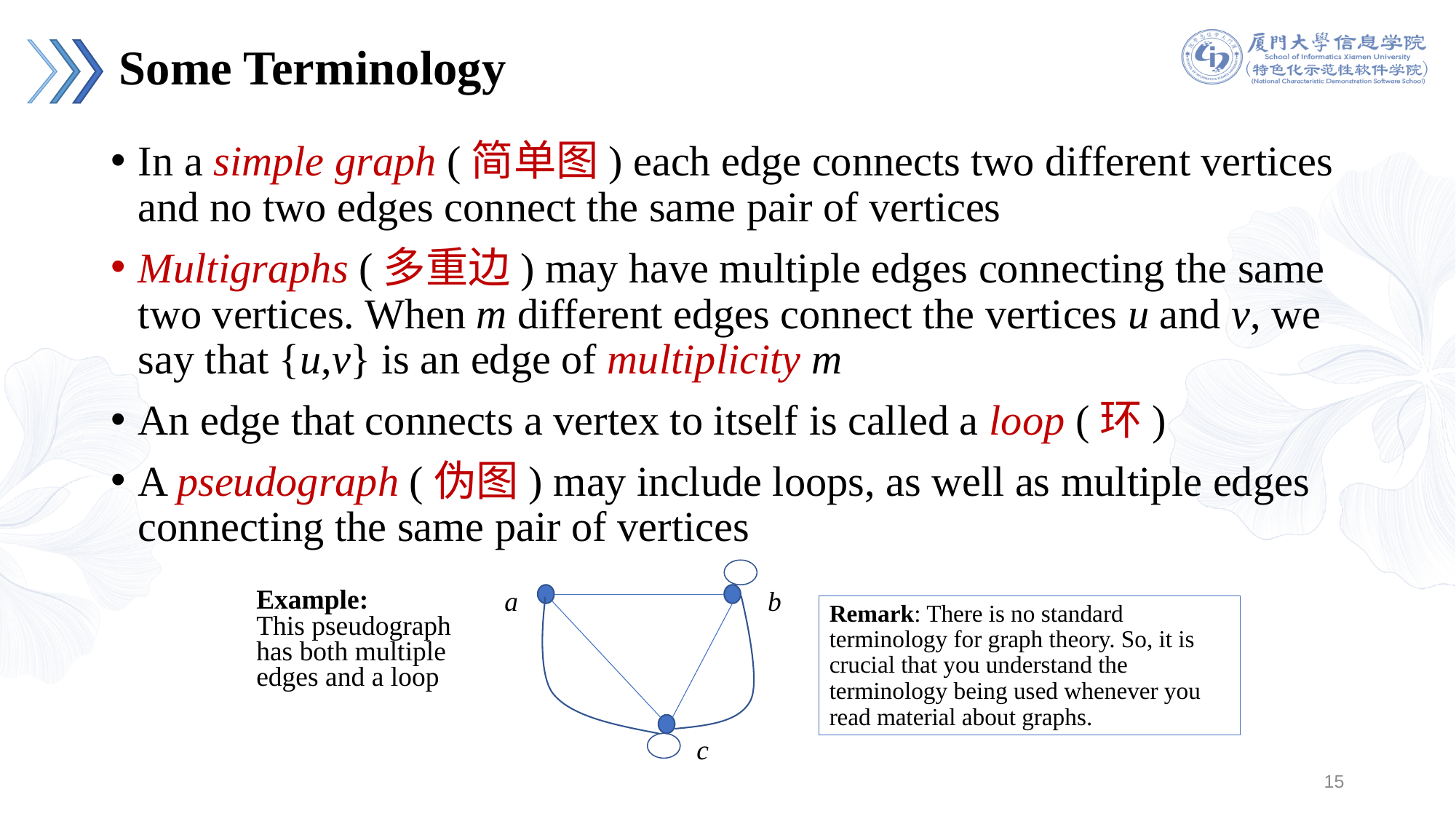

Some Terminology
In a simple graph (简单图) each edge connects two different vertices and no two edges connect the same pair of vertices
Multigraphs (多重边) may have multiple edges connecting the same two vertices. When m different edges connect the vertices u and v, we say that {u,v} is an edge of multiplicity m
An edge that connects a vertex to itself is called a loop (环)
A pseudograph (伪图) may include loops, as well as multiple edges connecting the same pair of vertices

a
b
c

Example:
This pseudograph has both multiple edges and a loop
Remark: There is no standard terminology for graph theory. So, it is crucial that you understand the terminology being used whenever you read material about graphs.
15